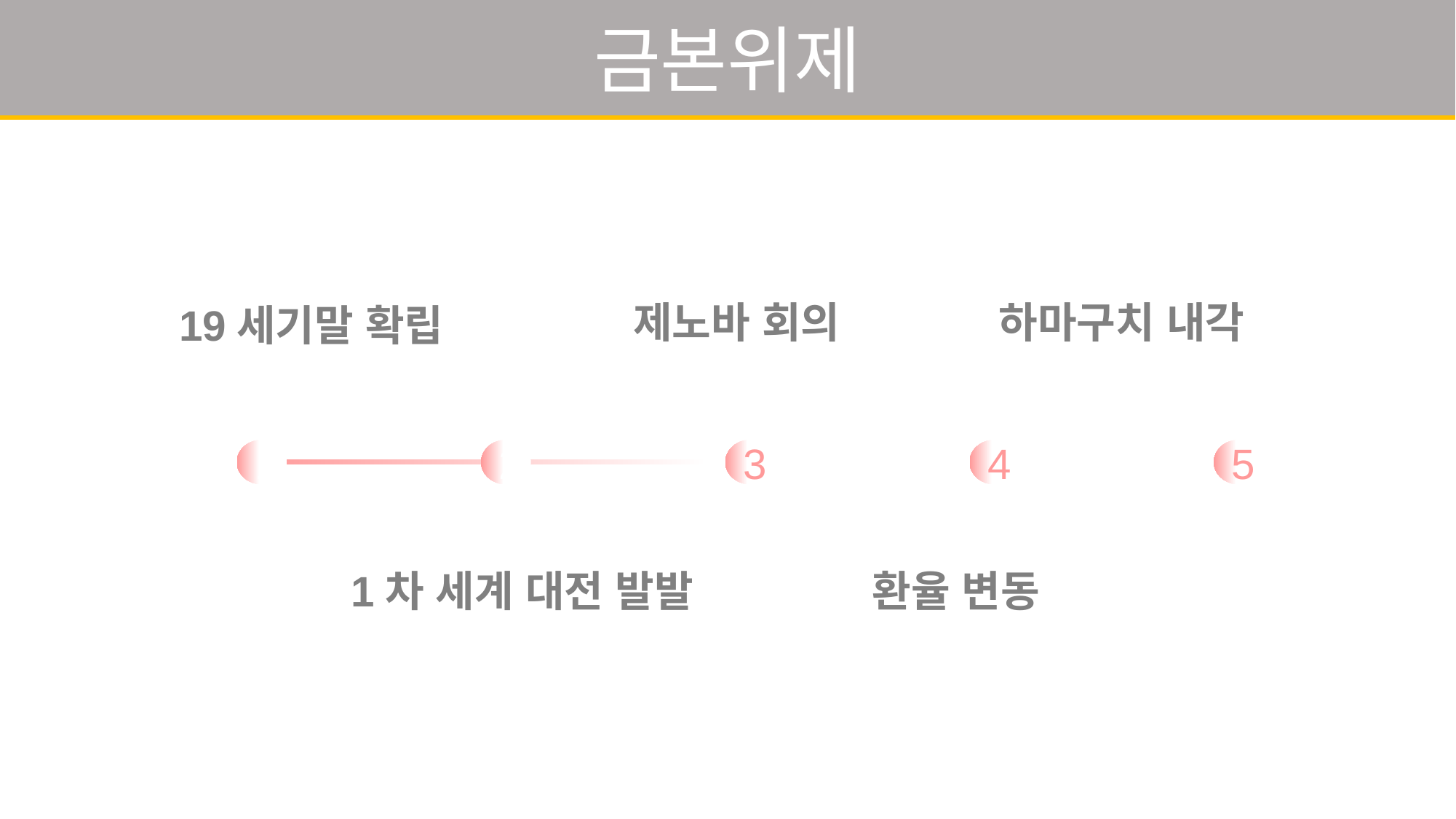

금본위제
제노바 회의
하마구치 내각
19세기말 확립
1
2
3
4
5

1차 세계 대전 발발
환율 변동